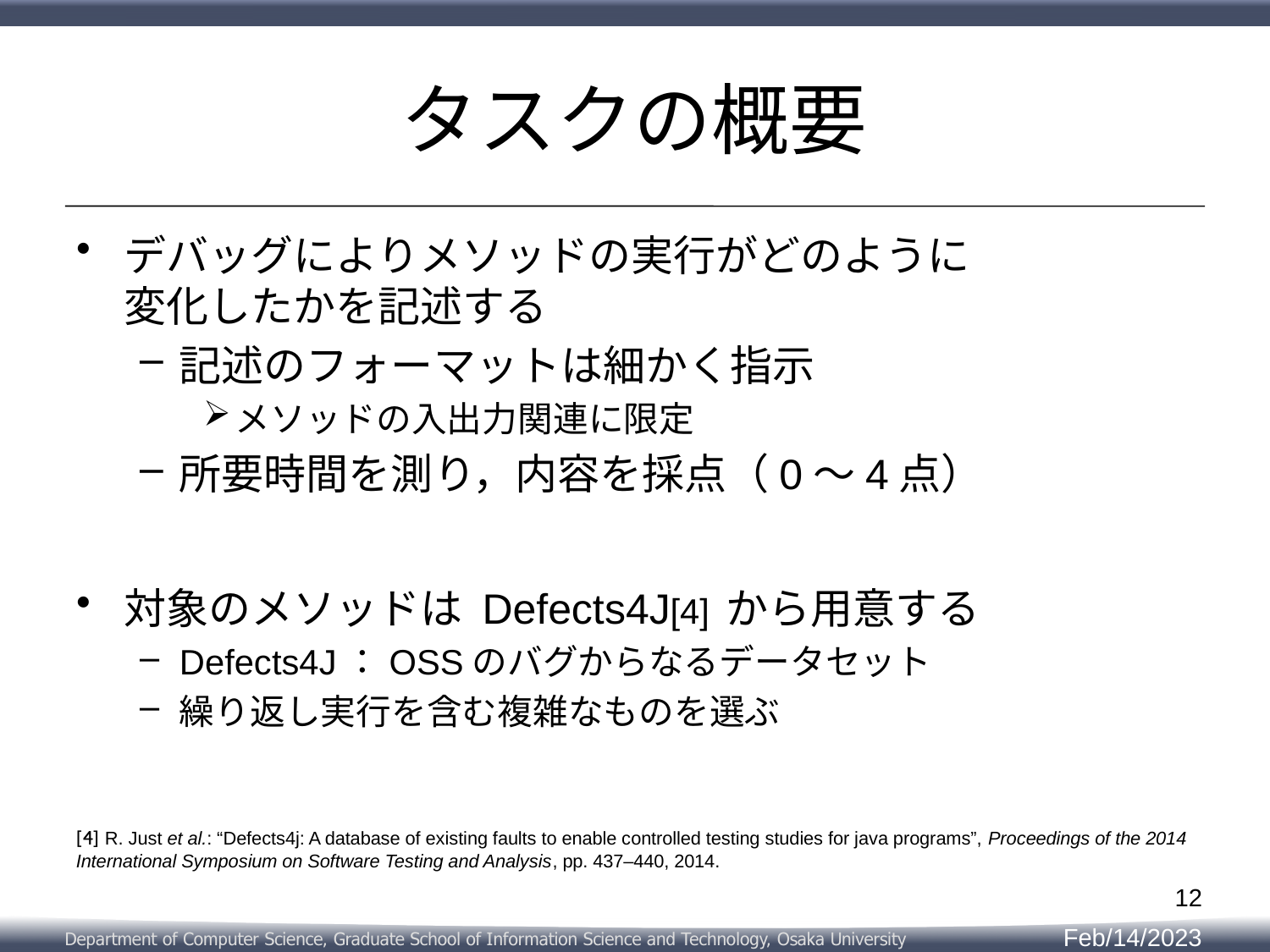

# タスクの概要
デバッグによりメソッドの実行がどのように
変化したかを記述する
記述のフォーマットは細かく指示
メソッドの入出力関連に限定
所要時間を測り，内容を採点（0〜4点）

対象のメソッドは Defects4J[4] から用意する
Defects4J：OSSのバグからなるデータセット
繰り返し実行を含む複雑なものを選ぶ

[4] R. Just et al.: “Defects4j: A database of existing faults to enable controlled testing studies for java programs”, Proceedings of the 2014 International Symposium on Software Testing and Analysis, pp. 437–440, 2014.
12
Feb/14/2023